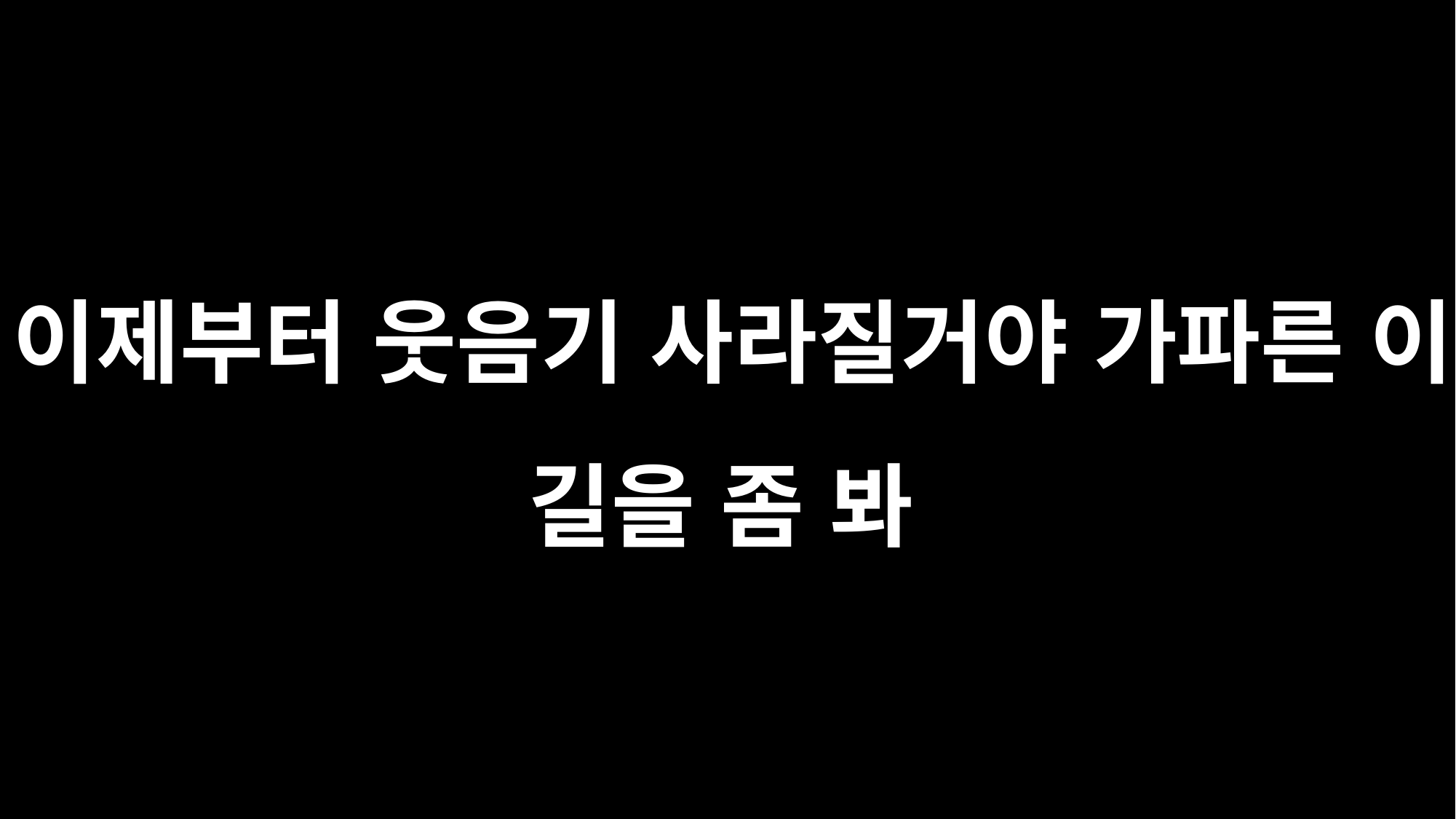

이제부터 웃음기 사라질거야 가파른 이 길을 좀 봐